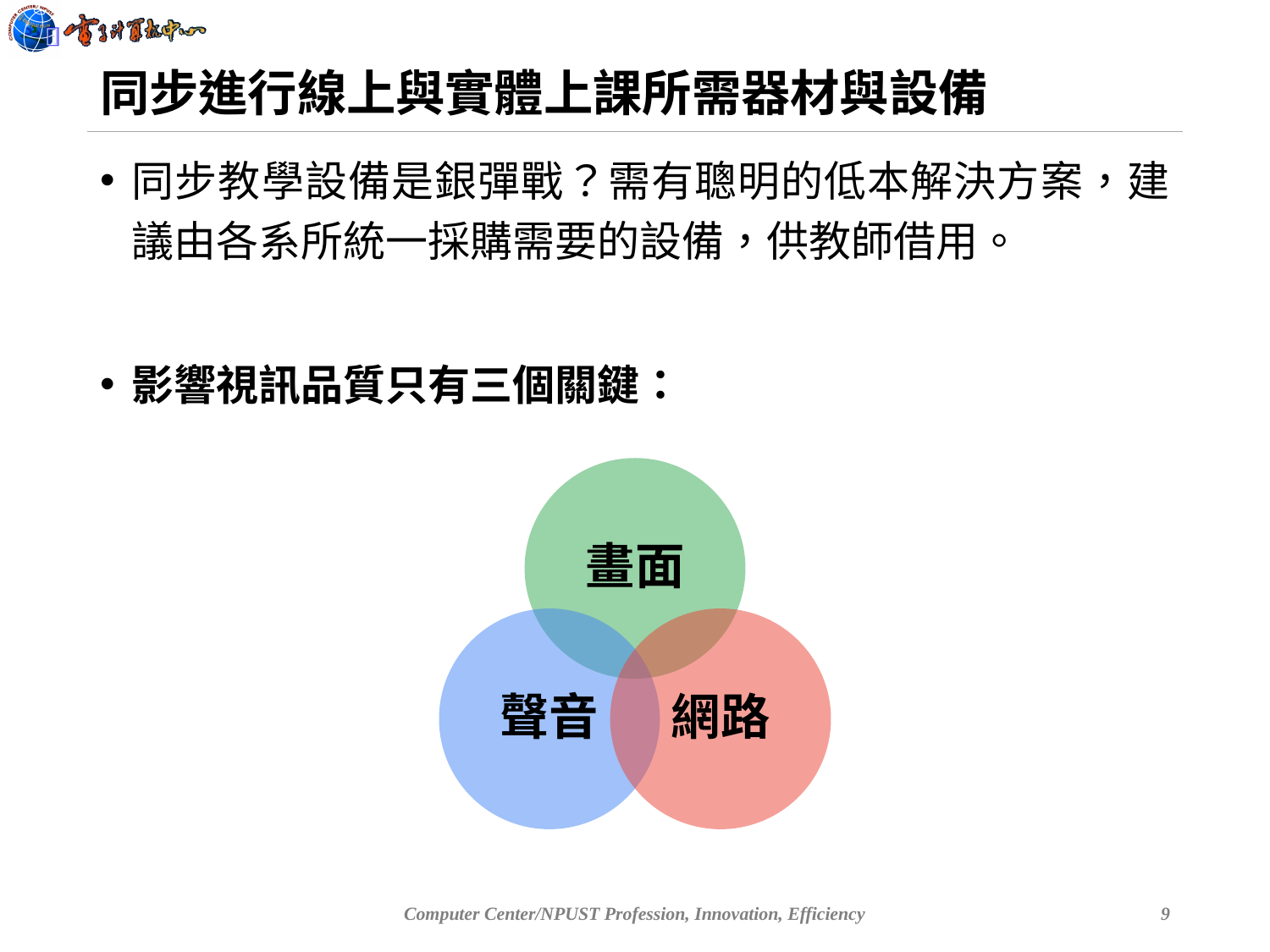

# 同步進行線上與實體上課所需器材與設備
同步教學設備是銀彈戰？需有聰明的低本解決方案，建議由各系所統一採購需要的設備，供教師借用。

影響視訊品質只有三個關鍵：
畫面
聲音
網路
Computer Center/NPUST Profession, Innovation, Efficiency
9